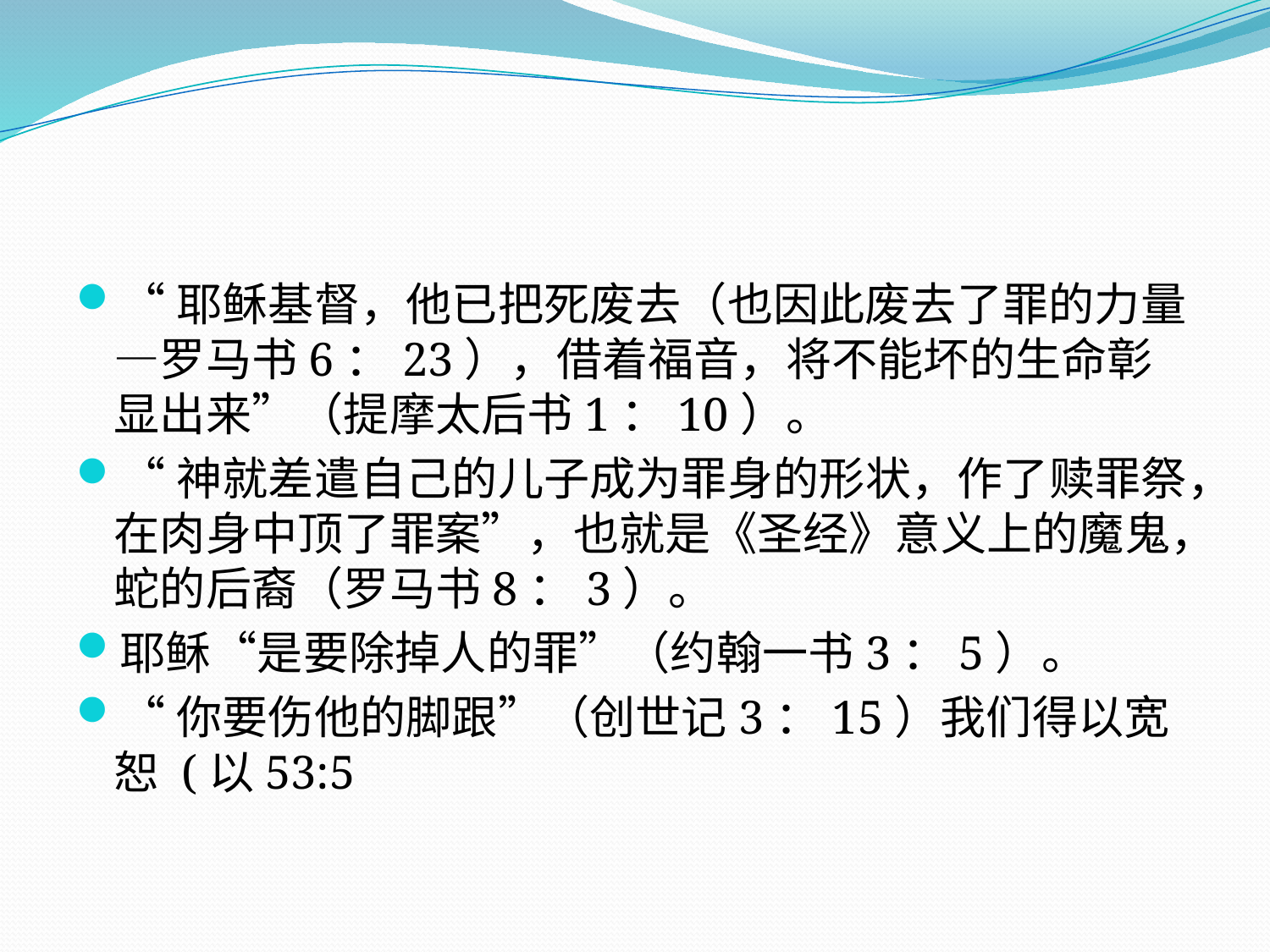

#
“耶稣基督，他已把死废去（也因此废去了罪的力量—罗马书6：23），借着福音，将不能坏的生命彰显出来”（提摩太后书1：10）。
“神就差遣自己的儿子成为罪身的形状，作了赎罪祭，在肉身中顶了罪案”，也就是《圣经》意义上的魔鬼，蛇的后裔（罗马书8：3）。
耶稣“是要除掉人的罪”（约翰一书3：5）。
“你要伤他的脚跟”（创世记3：15）我们得以宽恕 (以53:5